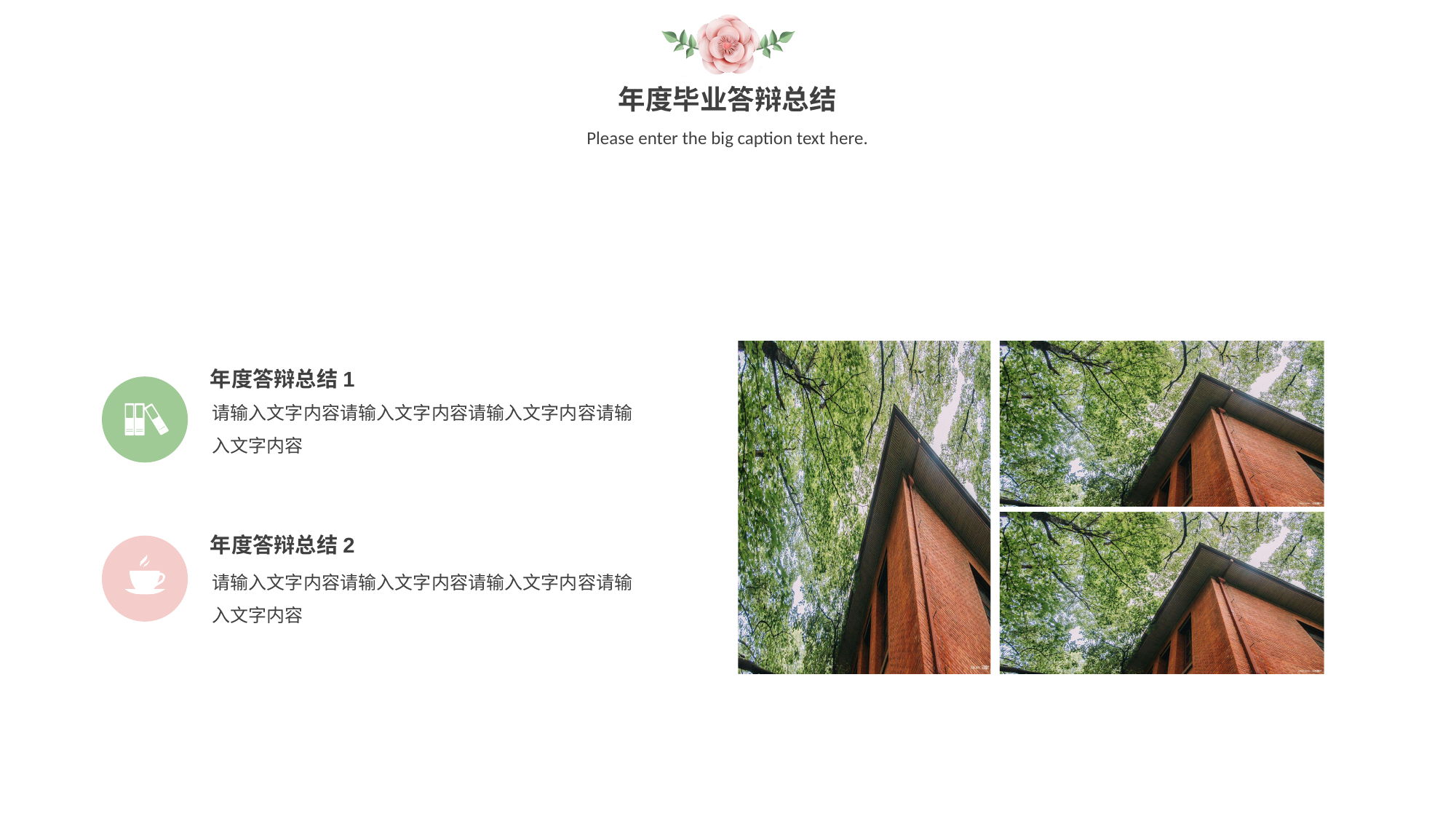

年度毕业答辩总结
Please enter the big caption text here.

年度答辩总结1

请输入文字内容请输入文字内容请输入文字内容请输入文字内容

年度答辩总结2

请输入文字内容请输入文字内容请输入文字内容请输入文字内容